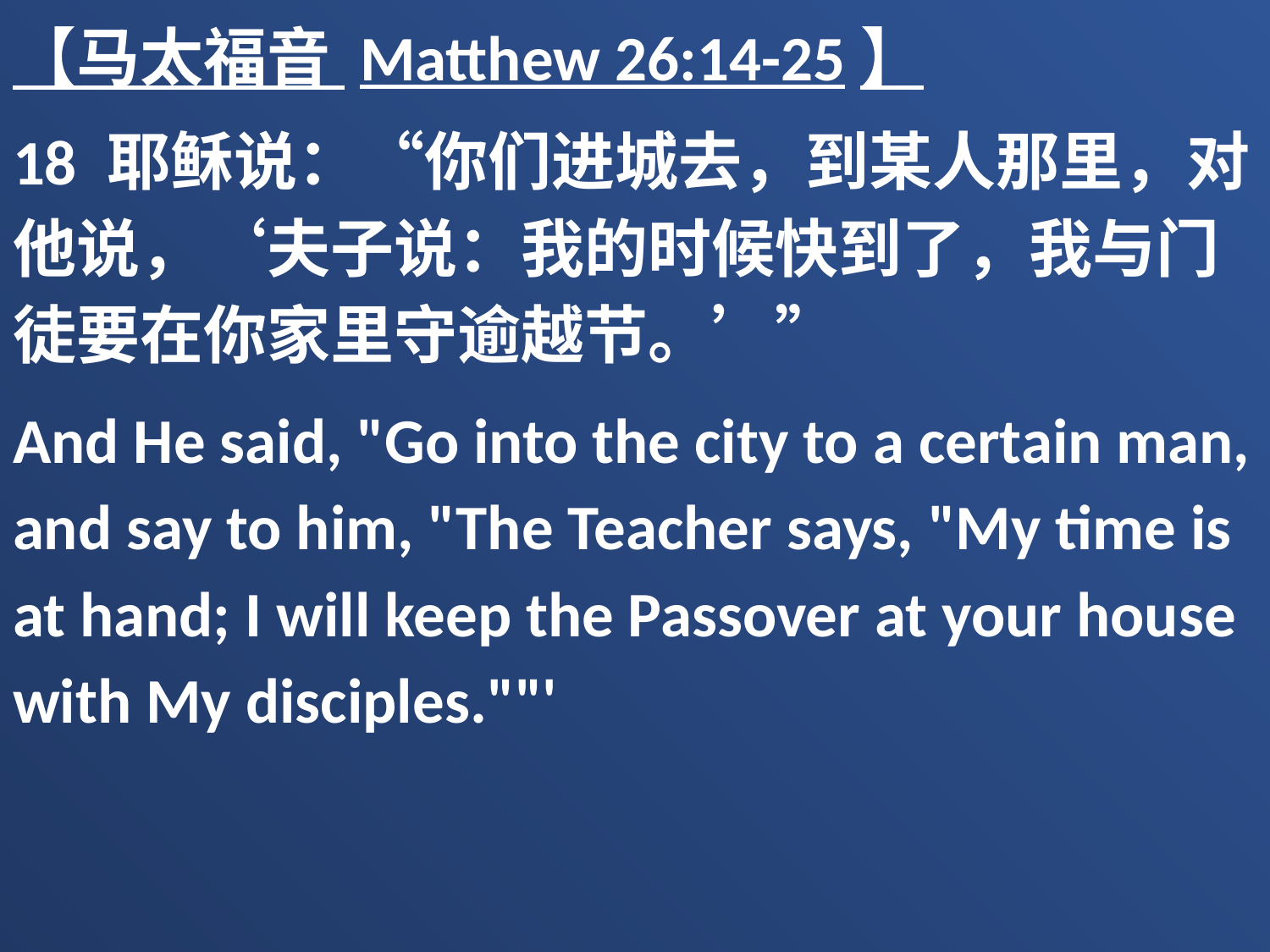

【马太福音 Matthew 26:14-25】
18 耶稣说：“你们进城去，到某人那里，对他说，‘夫子说：我的时候快到了，我与门徒要在你家里守逾越节。’”
And He said, "Go into the city to a certain man, and say to him, "The Teacher says, "My time is at hand; I will keep the Passover at your house with My disciples.""'